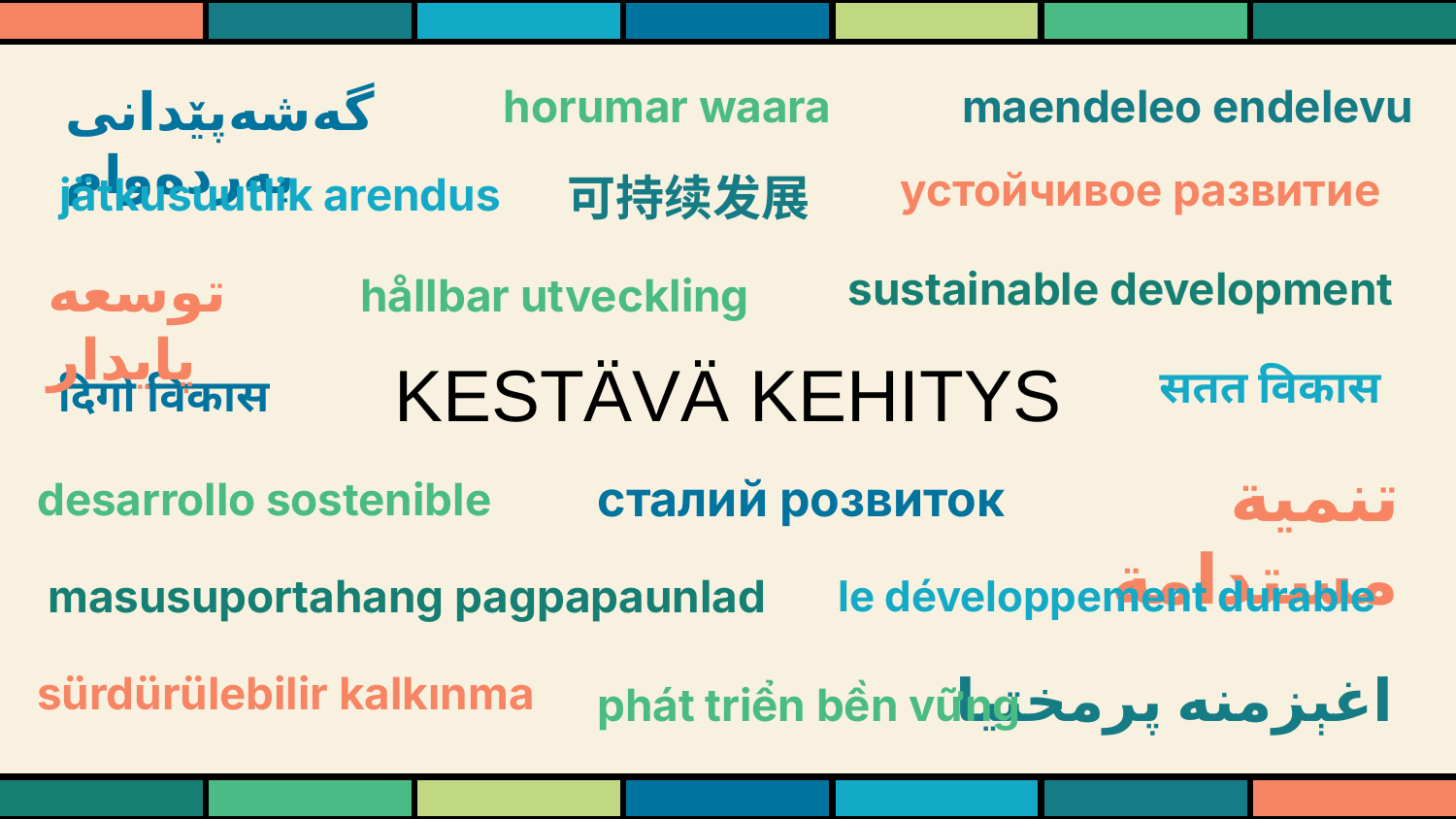

گەشەپێدانی بەردەوام
horumar waara
maendeleo endelevu
устойчивое развитие
jätkusuutlik arendus
可持续发展
توسعه پایدار
sustainable development
hållbar utveckling
# KESTÄVÄ KEHITYS
सतत विकास
दिगो विकास
تنمية مستدامة
сталий розвиток
desarrollo sostenible
masusuportahang pagpapaunlad
le développement durable
اغېزمنه پرمختيا
sürdürülebilir kalkınma
phát triển bền vững